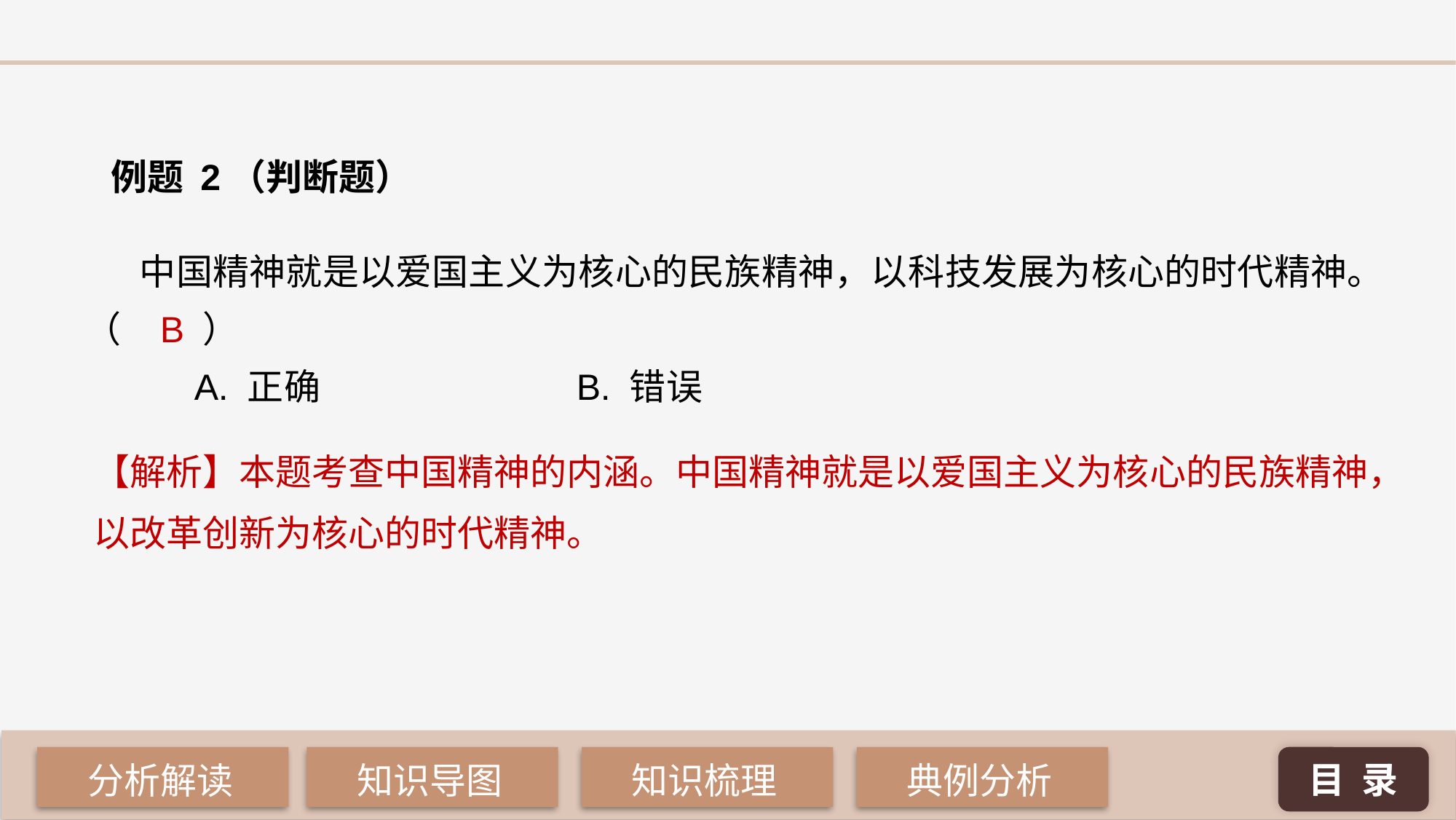

例题 2（判断题）
中国精神就是以爱国主义为核心的民族精神，以科技发展为核心的时代精神。（	 ）
A. 正确 			B. 错误
B
【解析】本题考查中国精神的内涵。中国精神就是以爱国主义为核心的民族精神，以改革创新为核心的时代精神。